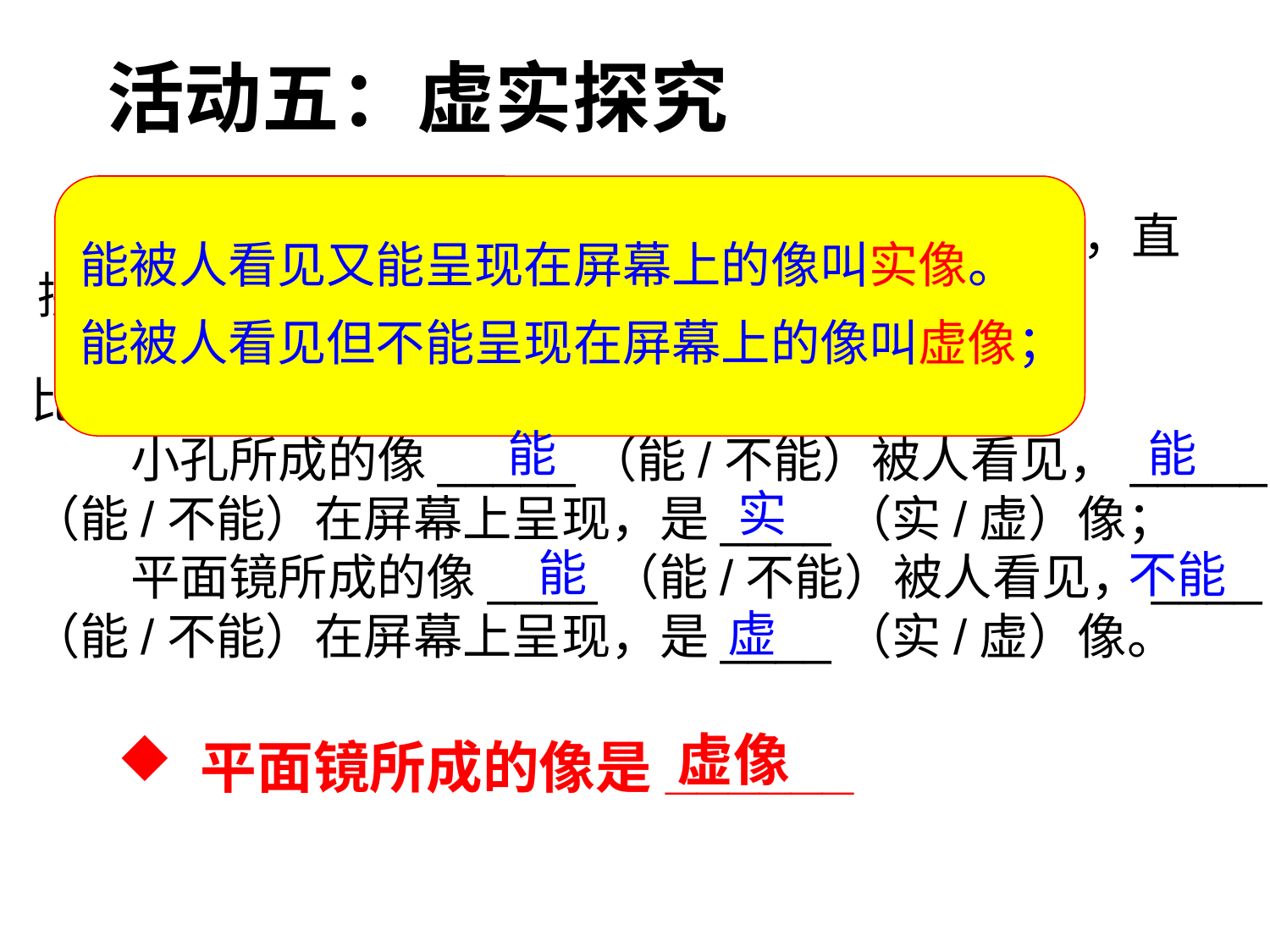

活动五：虚实探究
实验验证 ：
能被人看见又能呈现在屏幕上的像叫实像。
能被人看见但不能呈现在屏幕上的像叫虚像；
                          移开棋子B，把光屏放在像的位置，直接观察光屏上能否出现棋子A的像
比较平面镜所成的像和小孔所成的像：
        小孔所成的像_____（能/不能）被人看见，_____
（能/不能）在屏幕上呈现，是____（实/虚）像；
        平面镜所成的像____（能/不能）被人看见，____
（能/不能）在屏幕上呈现，是____（实/虚）像。
能
能
实
能
不能
虚
虚像
 平面镜所成的像是______